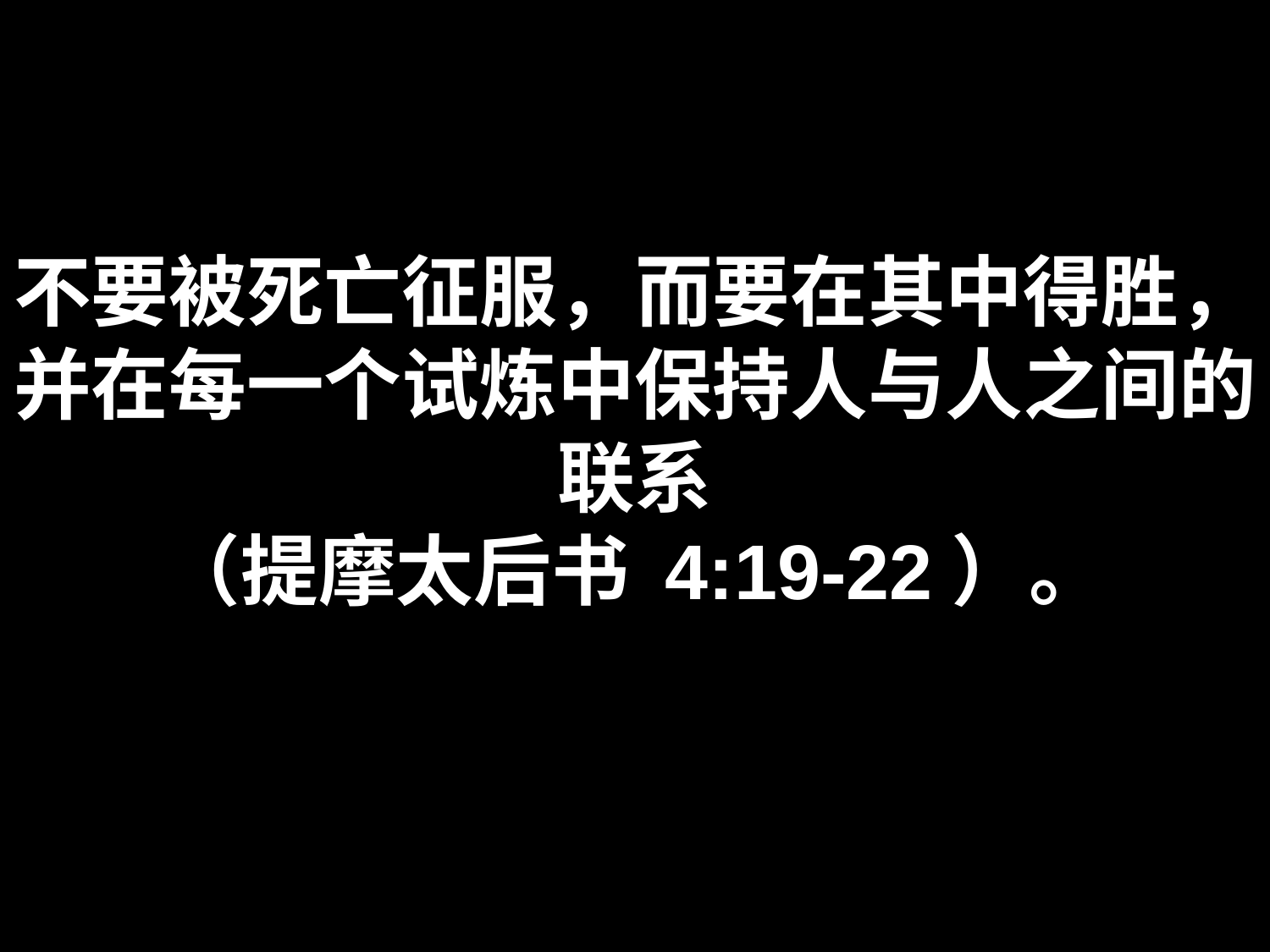

# 不要被死亡征服，而要在其中得胜，并在每一个试炼中保持人与人之间的联系 （提摩太后书 4:19-22）。